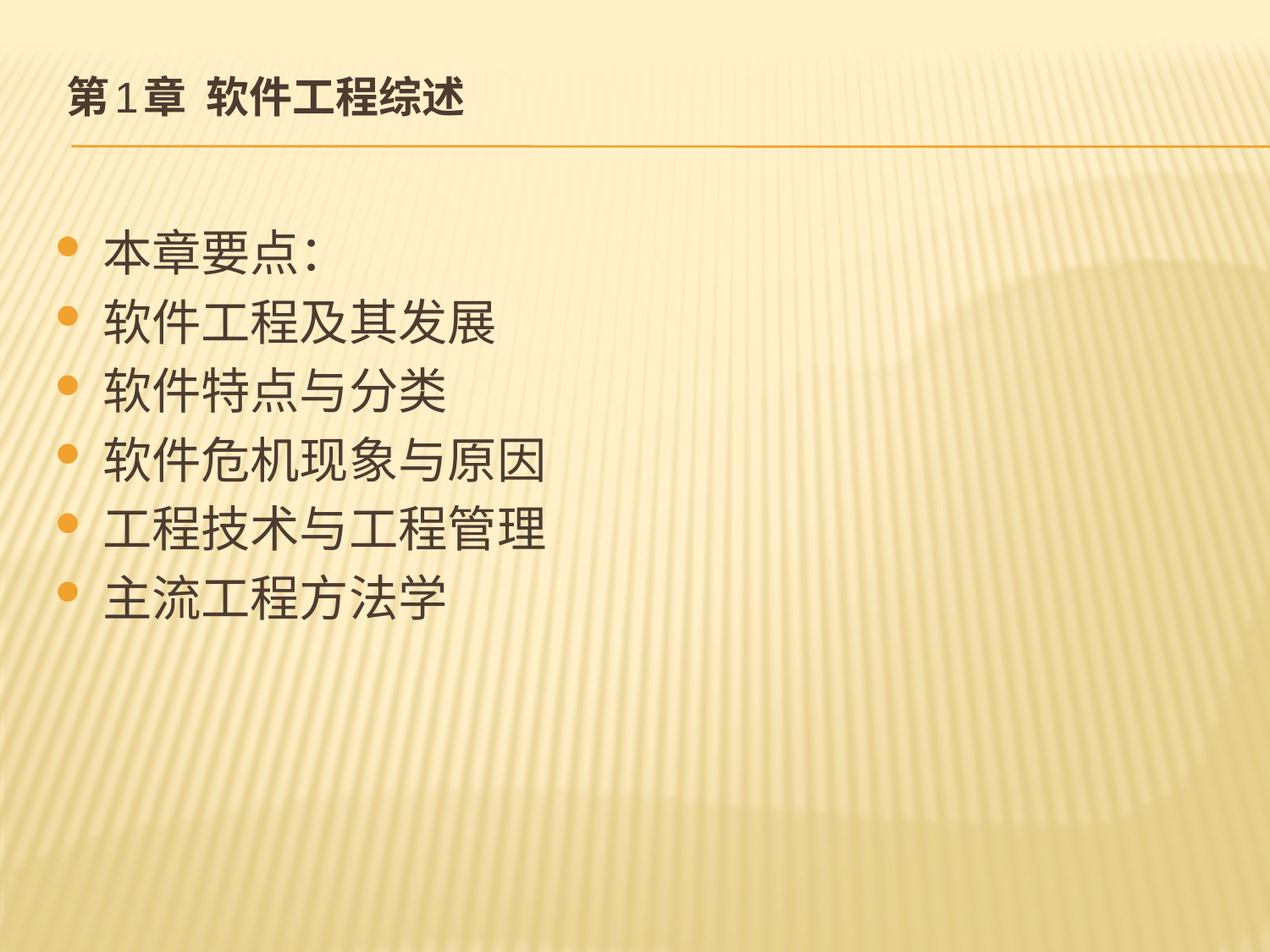

# 第1章  软件工程综述
本章要点：
软件工程及其发展
软件特点与分类
软件危机现象与原因
工程技术与工程管理
主流工程方法学